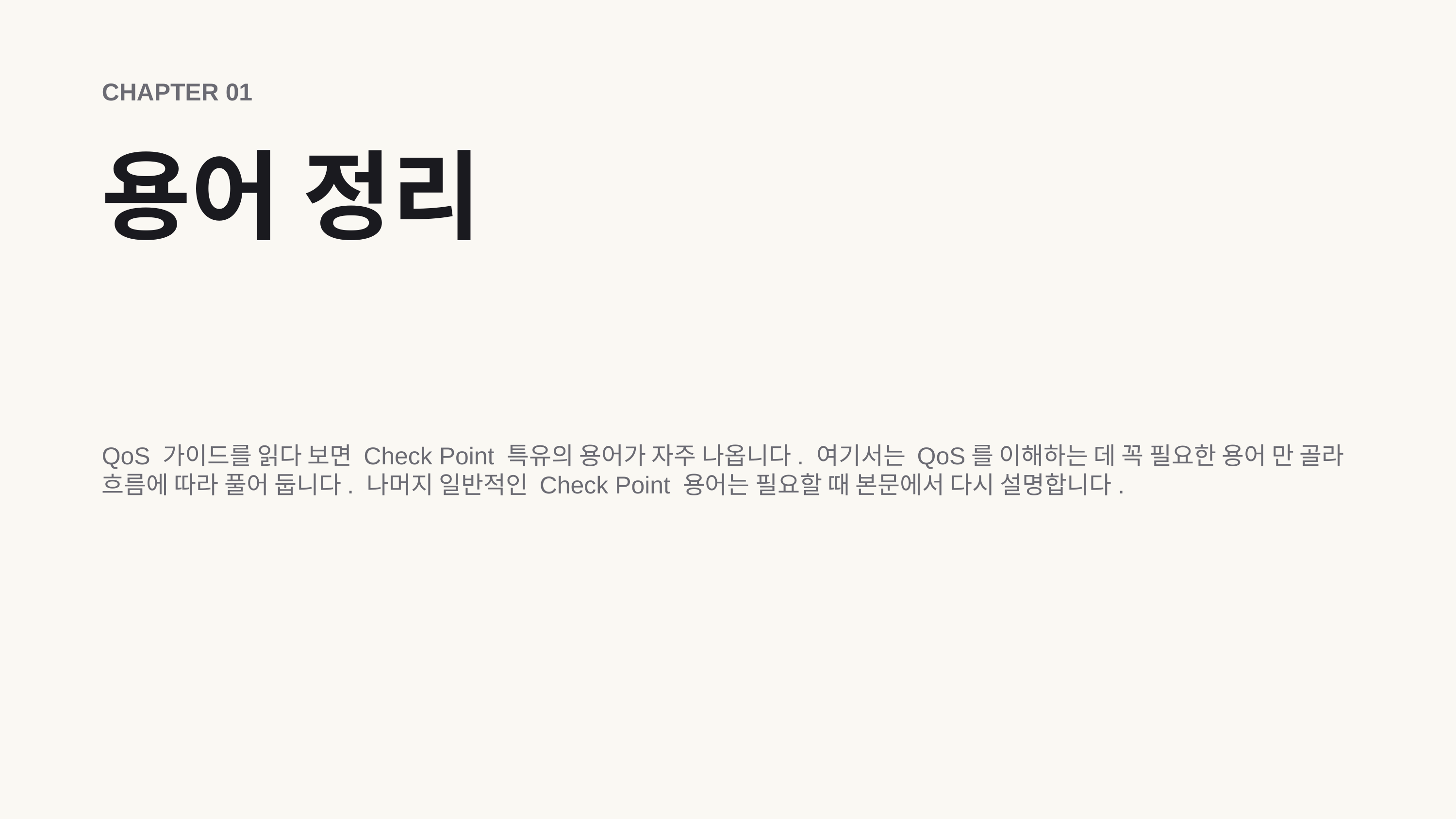

CHAPTER 01
용어 정리
QoS 가이드를 읽다 보면 Check Point 특유의 용어가 자주 나옵니다. 여기서는 QoS를 이해하는 데 꼭 필요한 용어 만 골라 흐름에 따라 풀어 둡니다. 나머지 일반적인 Check Point 용어는 필요할 때 본문에서 다시 설명합니다.